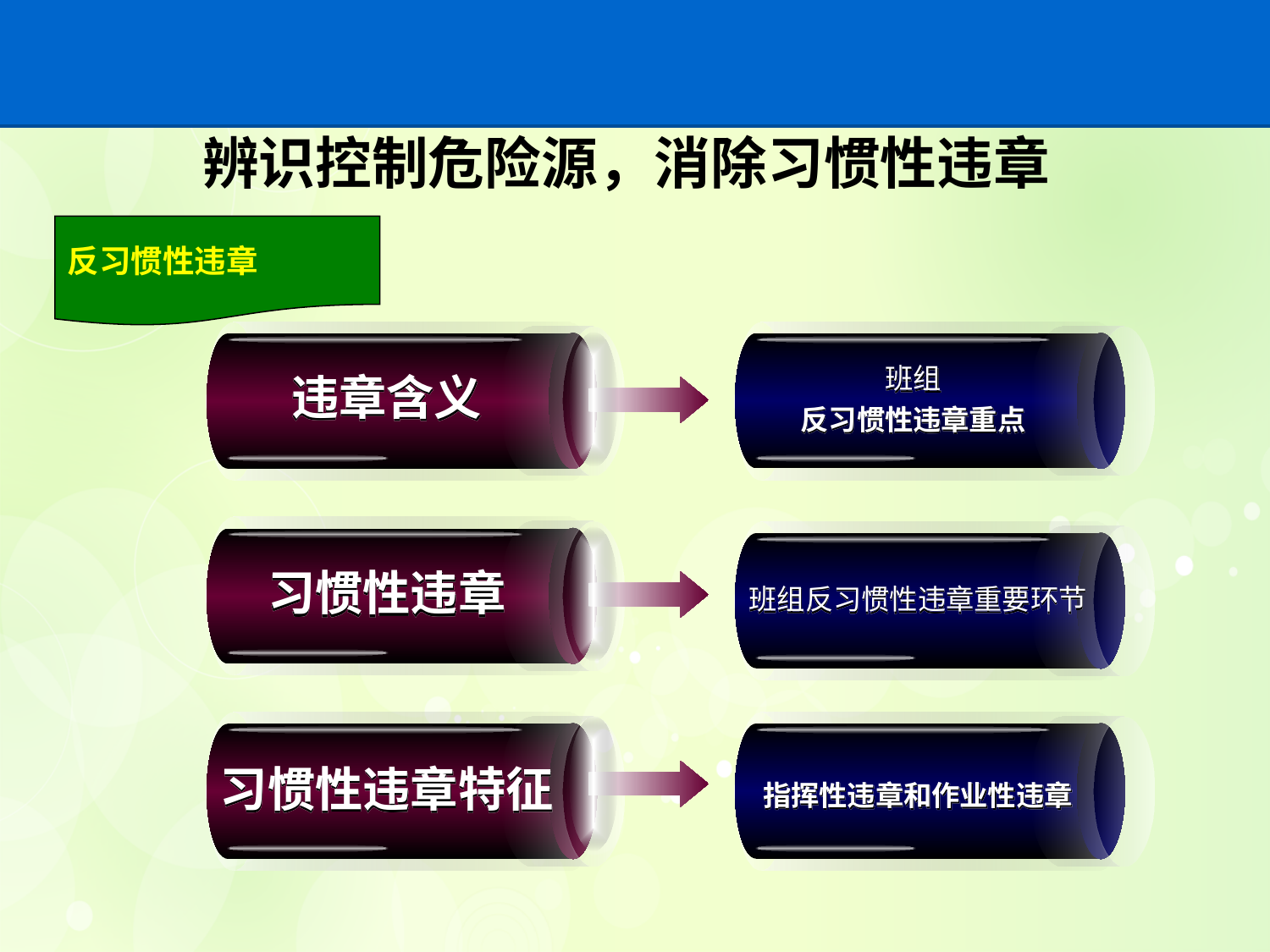

# 辨识控制危险源，消除习惯性违章
反习惯性违章

班组
违章含义

反习惯性违章重点

习惯性违章

班组反习惯性违章重要环节

习惯性违章特征

指挥性违章和作业性违章